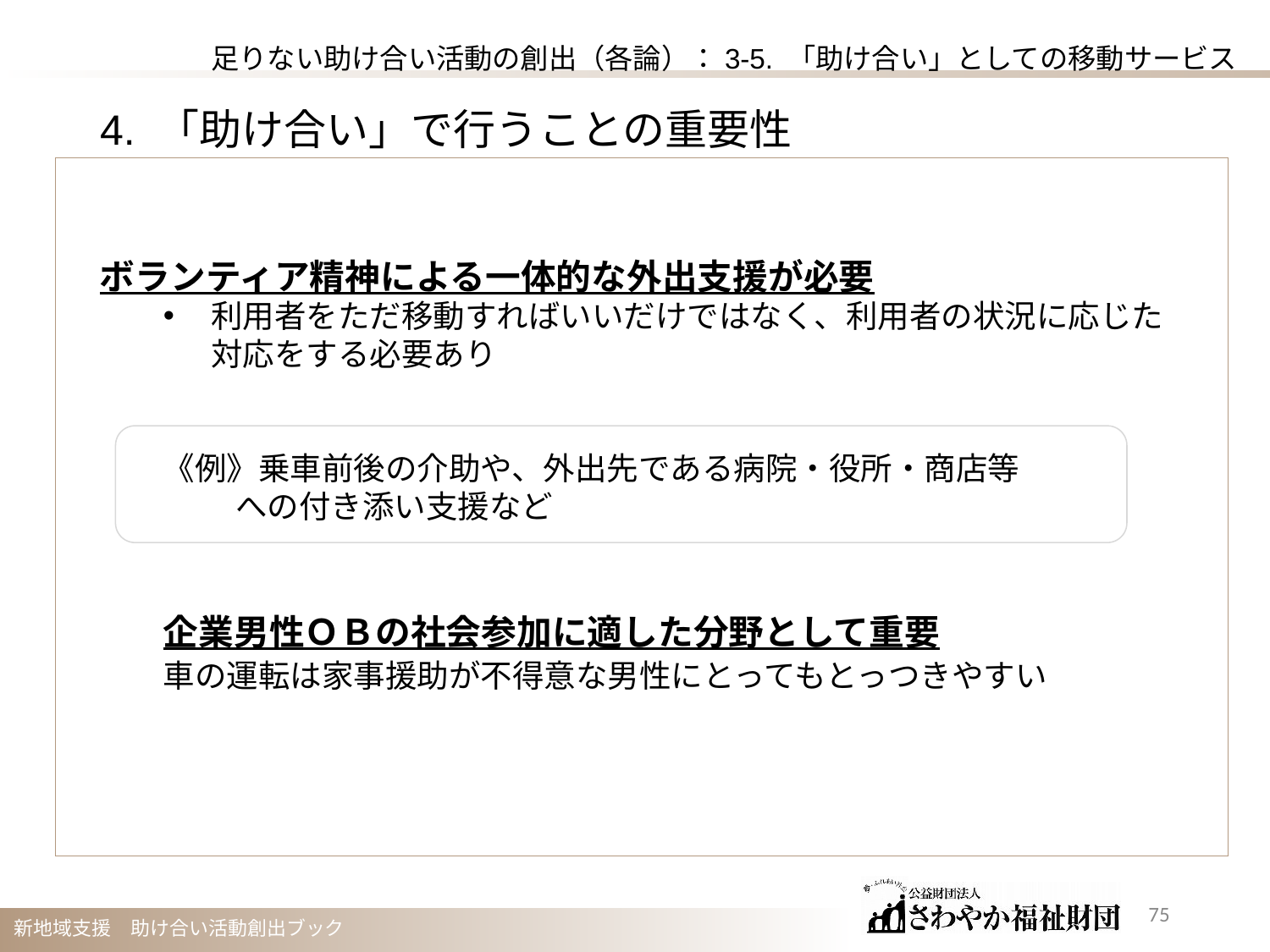

足りない助け合い活動の創出（各論）：3-5. 「助け合い」としての移動サービス
4. 「助け合い」で行うことの重要性

ボランティア精神による一体的な外出支援が必要
利用者をただ移動すればいいだけではなく、利用者の状況に応じた対応をする必要あり

《例》乗車前後の介助や、外出先である病院・役所・商店等
         への付き添い支援など

企業男性ＯＢの社会参加に適した分野として重要
車の運転は家事援助が不得意な男性にとってもとっつきやすい

75